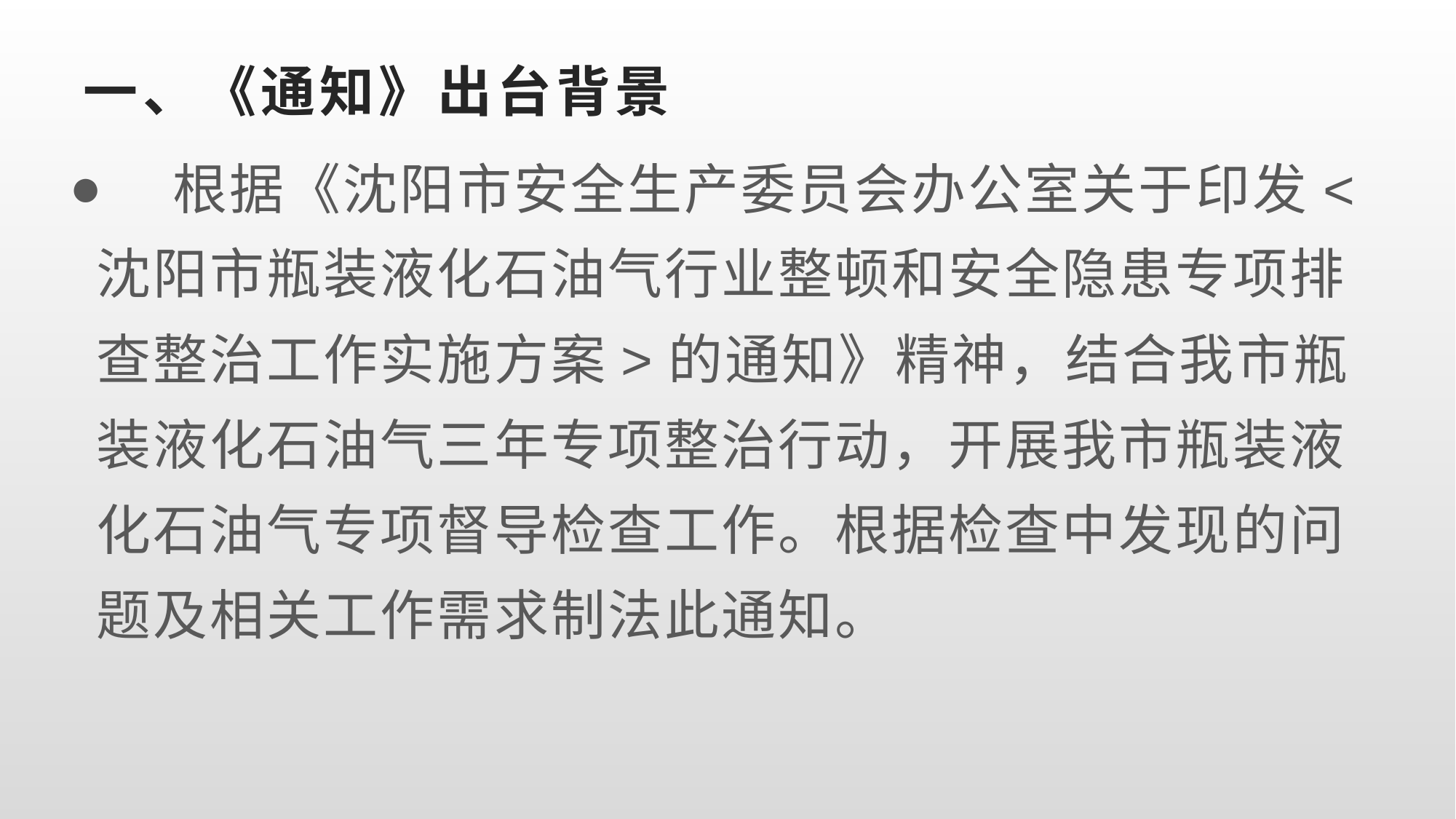

# 一、《通知》出台背景
    根据《沈阳市安全生产委员会办公室关于印发<沈阳市瓶装液化石油气行业整顿和安全隐患专项排查整治工作实施方案>的通知》精神，结合我市瓶装液化石油气三年专项整治行动，开展我市瓶装液化石油气专项督导检查工作。根据检查中发现的问题及相关工作需求制法此通知。